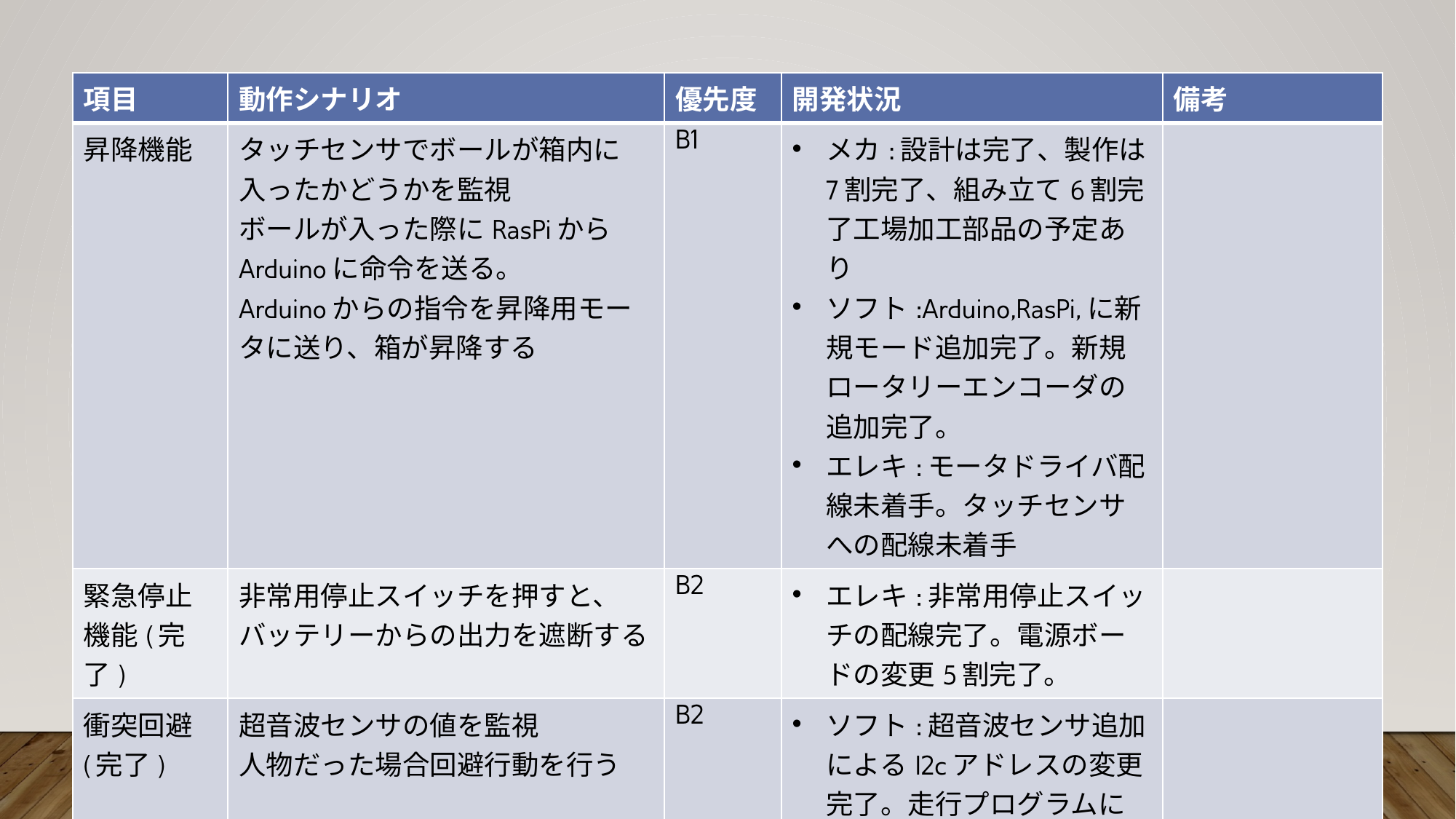

| 項目 | 動作シナリオ | 優先度 | 開発状況 | 備考 |
| --- | --- | --- | --- | --- |
| 昇降機能 | タッチセンサでボールが箱内に入ったかどうかを監視 ボールが入った際にRasPiからArduinoに命令を送る。 Arduinoからの指令を昇降用モータに送り、箱が昇降する | B1 | メカ:設計は完了、製作は7割完了、組み立て6割完了工場加工部品の予定あり ソフト:Arduino,RasPi,に新規モード追加完了。新規ロータリーエンコーダの追加完了。 エレキ:モータドライバ配線未着手。タッチセンサへの配線未着手 |  |
| 緊急停止機能(完了) | 非常用停止スイッチを押すと、バッテリーからの出力を遮断する | B2 | エレキ:非常用停止スイッチの配線完了。電源ボードの変更5割完了。 |  |
| 衝突回避 (完了) | 超音波センサの値を監視 人物だった場合回避行動を行う | B2 | ソフト:超音波センサ追加によるI2cアドレスの変更完了。走行プログラムに回避動作を追加完了 |  |